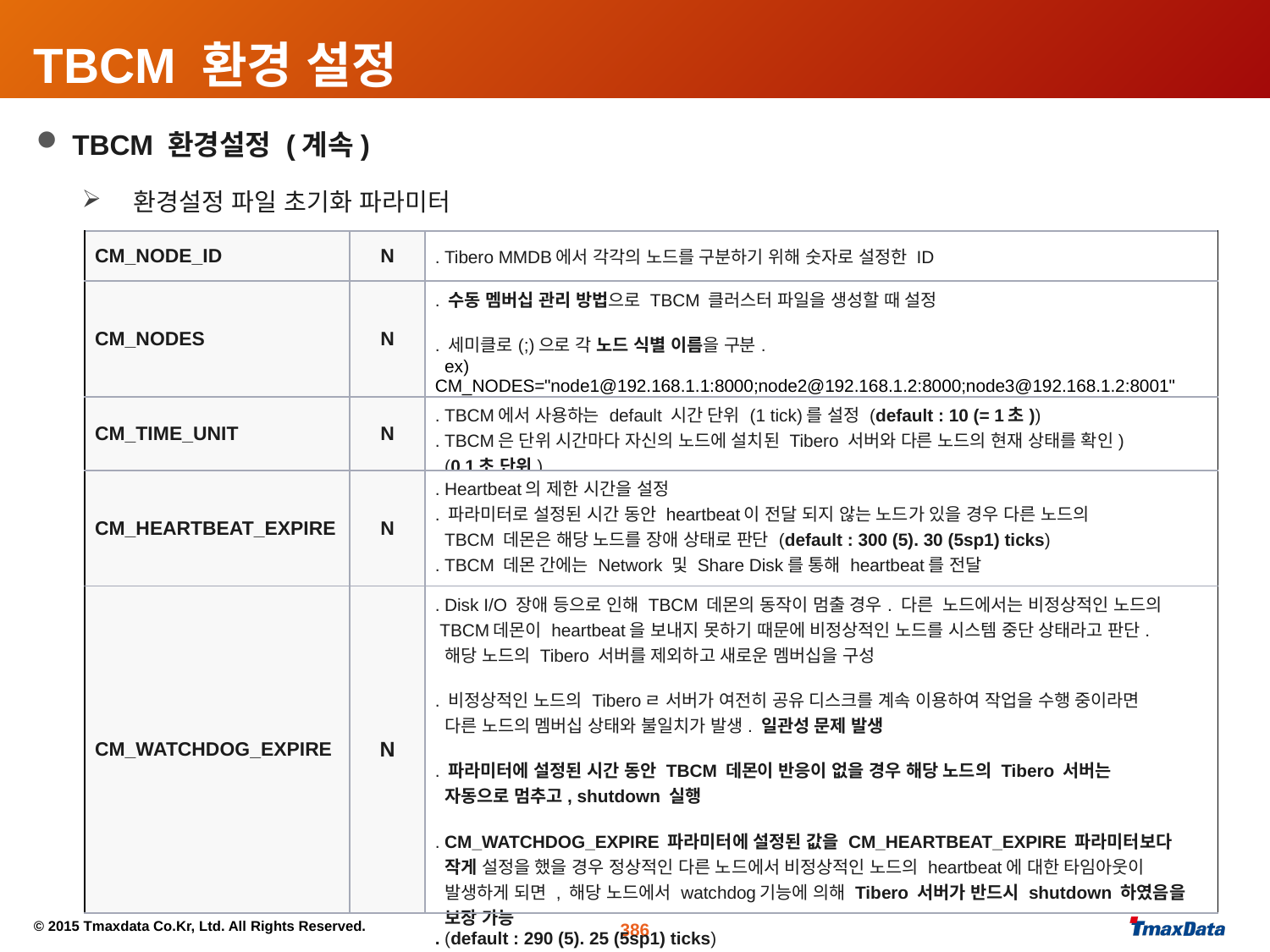

TBCM 환경 설정
 TBCM 환경설정 (계속)

 환경설정 파일 초기화 파라미터
| CM\_NODE\_ID | N | . Tibero MMDB에서 각각의 노드를 구분하기 위해 숫자로 설정한 ID |
| --- | --- | --- |
| CM\_NODES | N | . 수동 멤버십 관리 방법으로 TBCM 클러스터 파일을 생성할 때 설정 . 세미클로(;)으로 각 노드 식별 이름을 구분. ex) CM\_NODES="node1@192.168.1.1:8000;node2@192.168.1.2:8000;node3@192.168.1.2:8001" |
| CM\_TIME\_UNIT | N | . TBCM에서 사용하는 default 시간 단위 (1 tick)를 설정 (default : 10 (= 1초)) . TBCM은 단위 시간마다 자신의 노드에 설치된 Tibero 서버와 다른 노드의 현재 상태를 확인) (0.1초 단위) |
| CM\_HEARTBEAT\_EXPIRE | N | . Heartbeat의 제한 시간을 설정 . 파라미터로 설정된 시간 동안 heartbeat이 전달 되지 않는 노드가 있을 경우 다른 노드의 TBCM 데몬은 해당 노드를 장애 상태로 판단 (default : 300 (5). 30 (5sp1) ticks) . TBCM 데몬 간에는 Network 및 Share Disk를 통해 heartbeat를 전달 |
| CM\_WATCHDOG\_EXPIRE | N | . Disk I/O 장애 등으로 인해 TBCM 데몬의 동작이 멈출 경우. 다른 노드에서는 비정상적인 노드의 TBCM데몬이 heartbeat을 보내지 못하기 때문에 비정상적인 노드를 시스템 중단 상태라고 판단. 해당 노드의 Tibero 서버를 제외하고 새로운 멤버십을 구성 . 비정상적인 노드의 Tiberoㄹ 서버가 여전히 공유 디스크를 계속 이용하여 작업을 수행 중이라면 다른 노드의 멤버십 상태와 불일치가 발생. 일관성 문제 발생 . 파라미터에 설정된 시간 동안 TBCM 데몬이 반응이 없을 경우 해당 노드의 Tibero 서버는 자동으로 멈추고, shutdown 실행 . CM\_WATCHDOG\_EXPIRE 파라미터에 설정된 값을 CM\_HEARTBEAT\_EXPIRE 파라미터보다 작게 설정을 했을 경우 정상적인 다른 노드에서 비정상적인 노드의 heartbeat에 대한 타임아웃이 발생하게 되면 , 해당 노드에서 watchdog기능에 의해 Tibero 서버가 반드시 shutdown 하였음을 보장 가능 . (default : 290 (5). 25 (5sp1) ticks) |